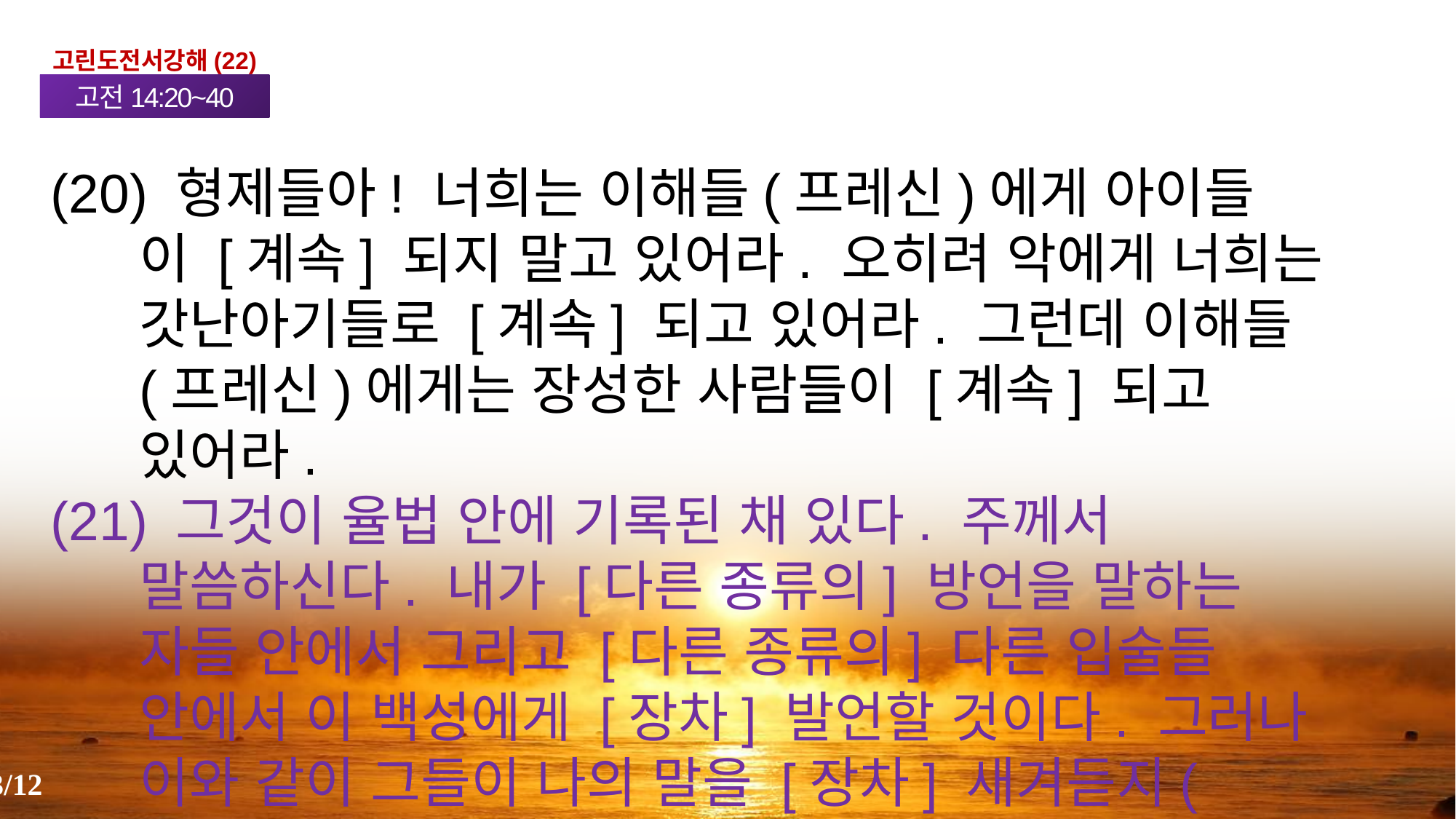

고린도전서강해(22)
고전14:20~40

(20) 형제들아! 너희는 이해들(프레신)에게 아이들이 [계속] 되지 말고 있어라. 오히려 악에게 너희는 갓난아기들로 [계속] 되고 있어라. 그런데 이해들(프레신)에게는 장성한 사람들이 [계속] 되고 있어라.
(21) 그것이 율법 안에 기록된 채 있다. 주께서 말씀하신다. 내가 [다른 종류의] 방언을 말하는 자들 안에서 그리고 [다른 종류의] 다른 입술들 안에서 이 백성에게 [장차] 발언할 것이다. 그러나 이와 같이 그들이 나의 말을 [장차] 새겨듣지(복종하지) 않을 것이다.